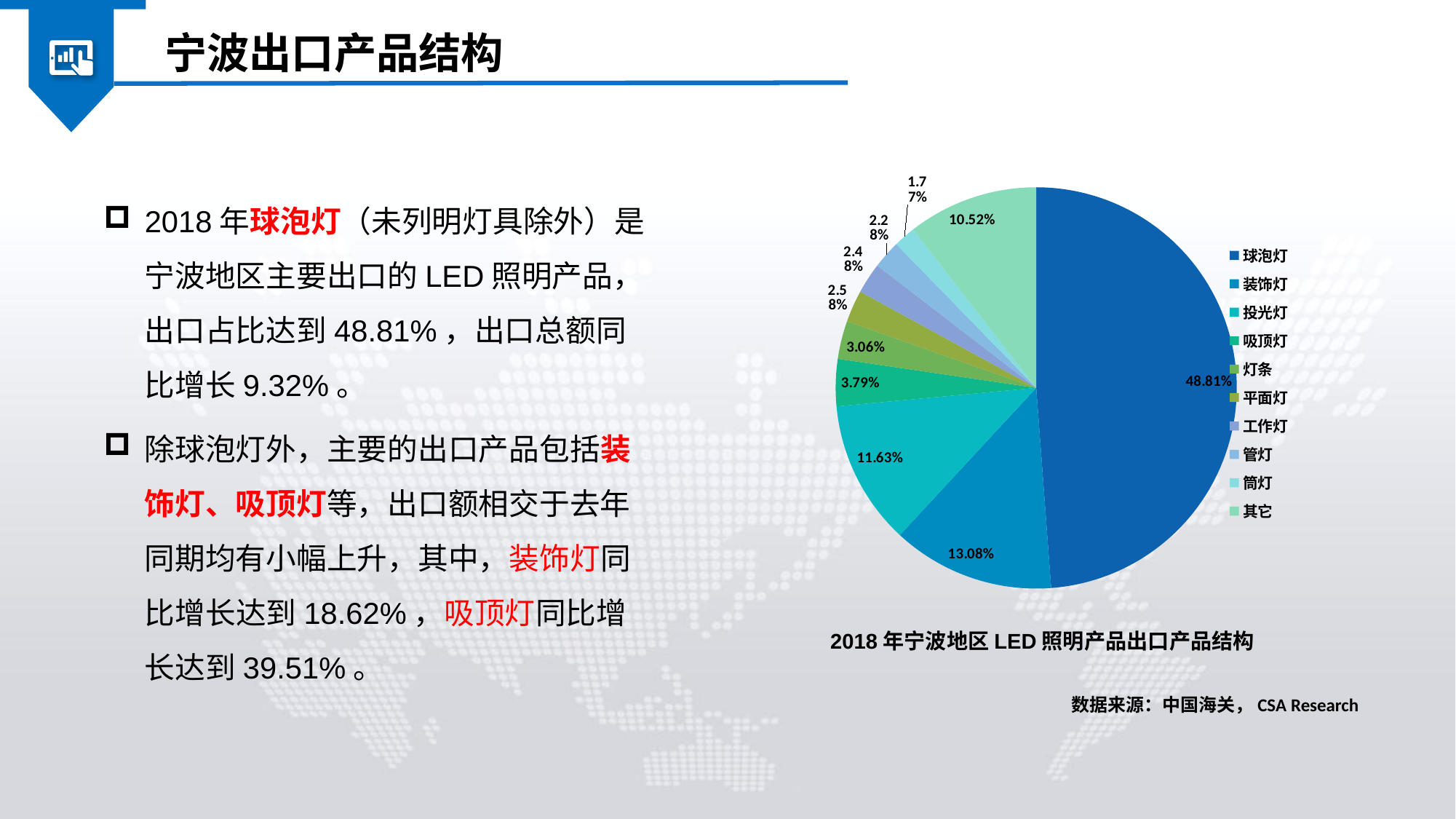

宁波出口产品结构

### Chart

| Category |  |
|---|---|
| 球泡灯 | 289722690.0 |
| 装饰灯 | 77642437.0 |
| 投光灯 | 69046899.0 |
| 吸顶灯 | 22505726.0 |
| 灯条 | 18175402.0 |
| 平面灯 | 15317137.0 |
| 工作灯 | 14692342.0 |
| 管灯 | 13503825.0 |
| 筒灯 | 10506306.0 |
| 其它 | 62420916.0 |
2018年球泡灯（未列明灯具除外）是宁波地区主要出口的LED照明产品，出口占比达到48.81%，出口总额同比增长9.32%。
除球泡灯外，主要的出口产品包括装饰灯、吸顶灯等，出口额相交于去年同期均有小幅上升，其中，装饰灯同比增长达到18.62%，吸顶灯同比增长达到39.51%。
2018年宁波地区LED照明产品出口产品结构
数据来源：中国海关，CSA Research